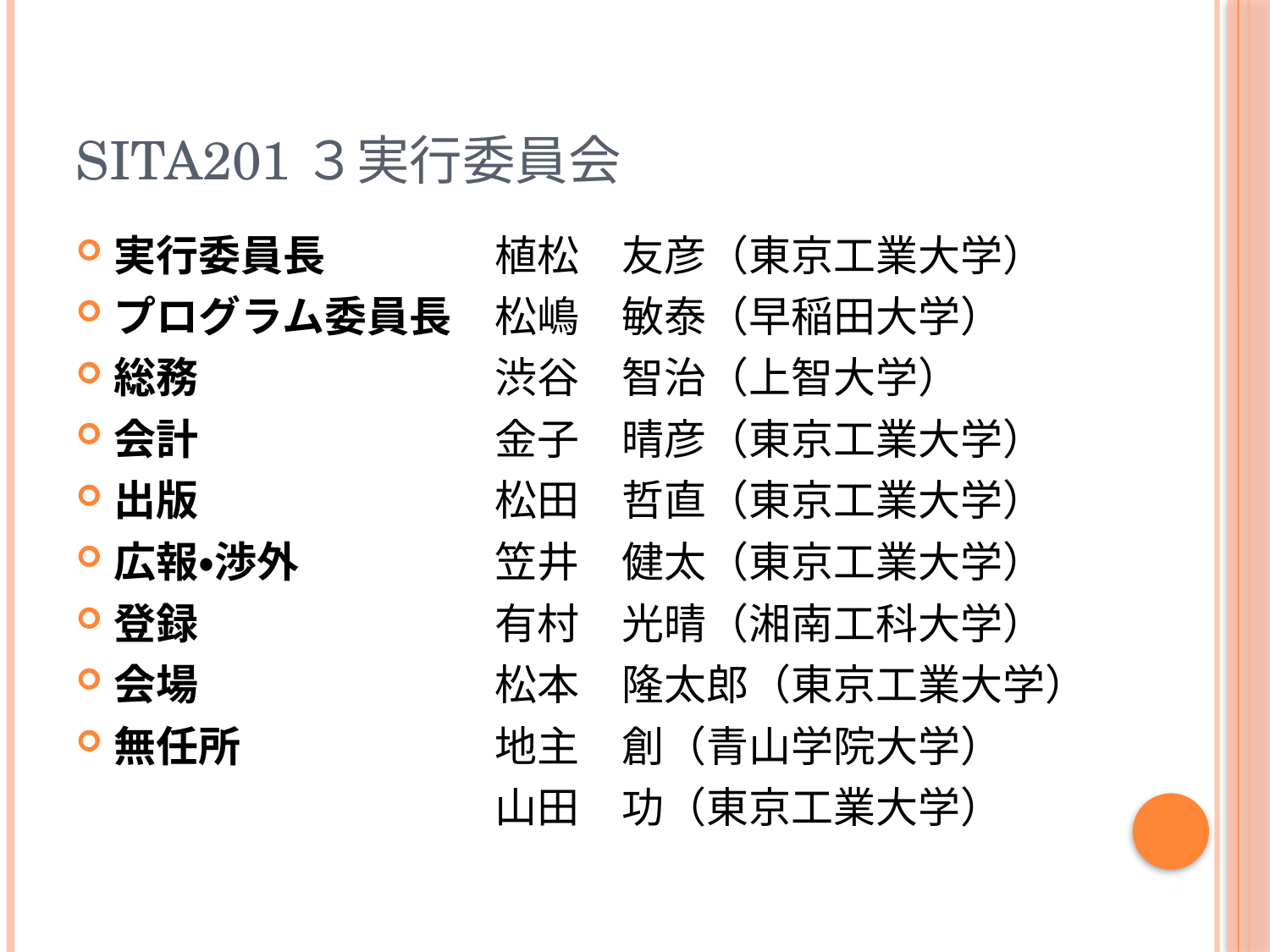

# SITA201３実行委員会
実行委員長		植松　友彦（東京工業大学）
プログラム委員長	松嶋　敏泰（早稲田大学）
総務			渋谷　智治（上智大学）
会計			金子　晴彦（東京工業大学）
出版			松田　哲直（東京工業大学）
広報・渉外		笠井　健太（東京工業大学）
登録			有村　光晴（湘南工科大学）
会場			松本　隆太郎（東京工業大学）
無任所		地主　創（青山学院大学）
　　　			山田　功（東京工業大学）